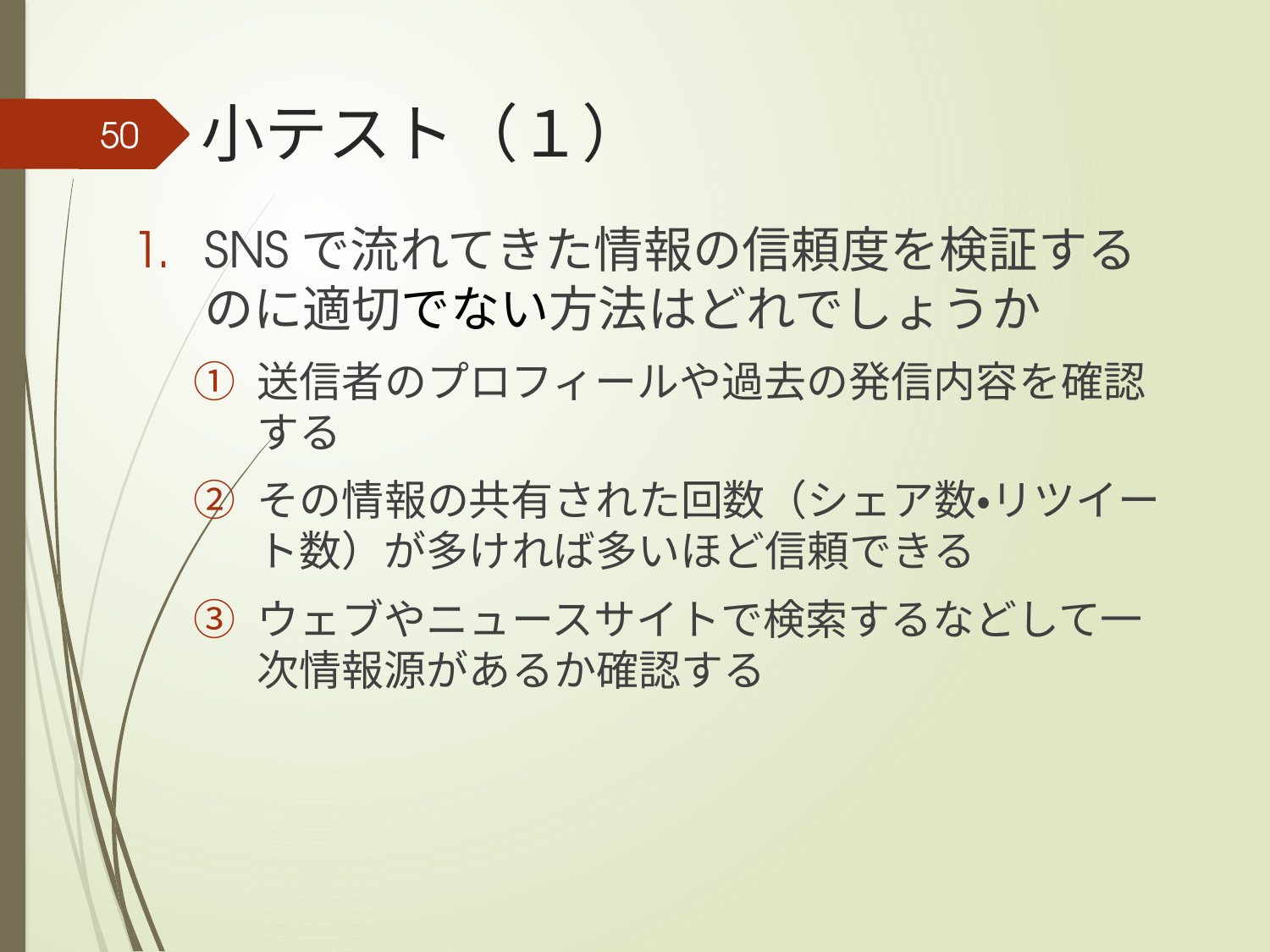

# 小テスト（１）
50
SNSで流れてきた情報の信頼度を検証するのに適切でない方法はどれでしょうか
送信者のプロフィールや過去の発信内容を確認する
その情報の共有された回数（シェア数・リツイート数）が多ければ多いほど信頼できる
ウェブやニュースサイトで検索するなどして一次情報源があるか確認する